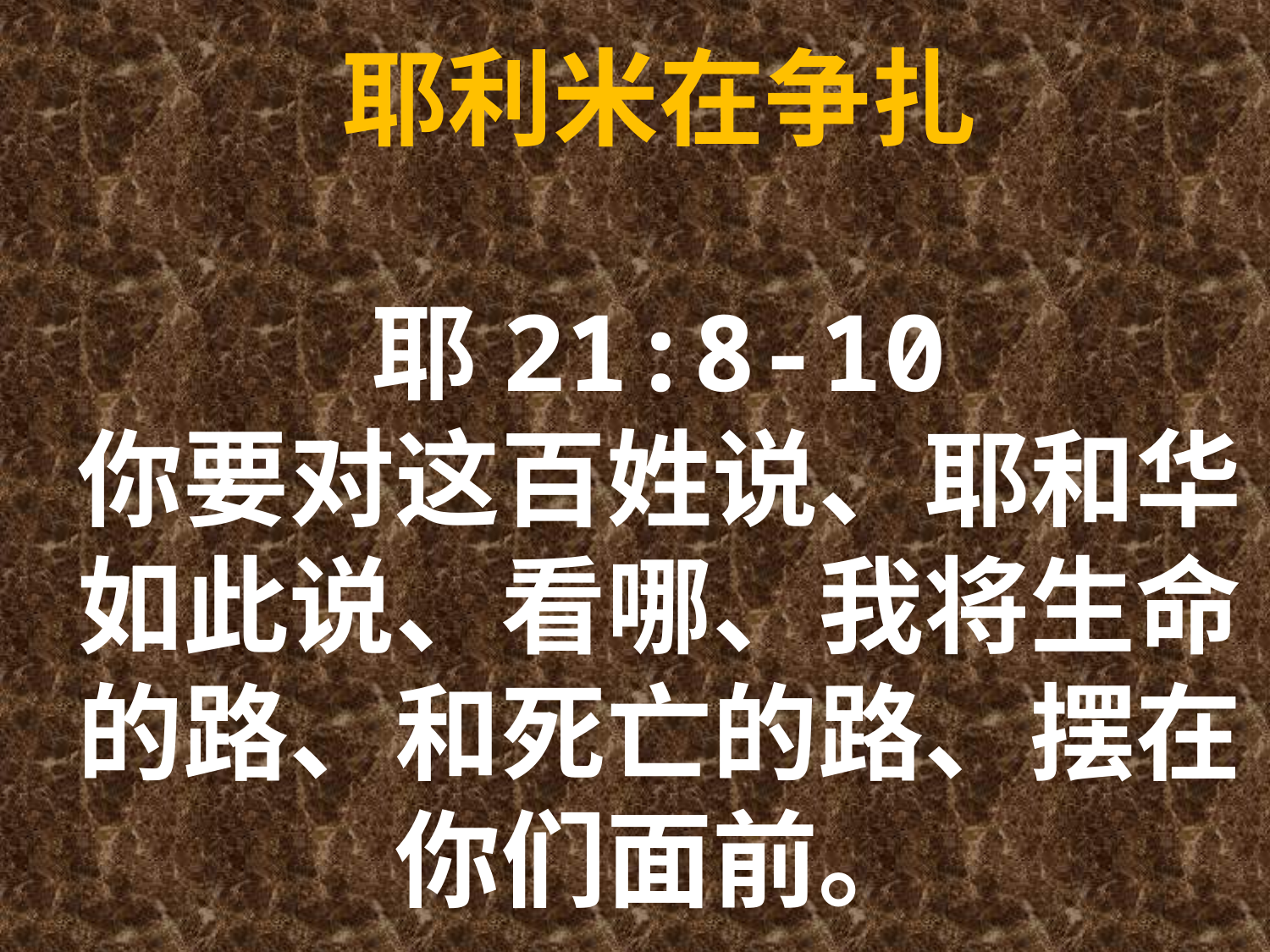

# 耶利米在争扎 耶21:8-10 你要对这百姓说、耶和华如此说、看哪、我将生命的路、和死亡的路、摆在你们面前。